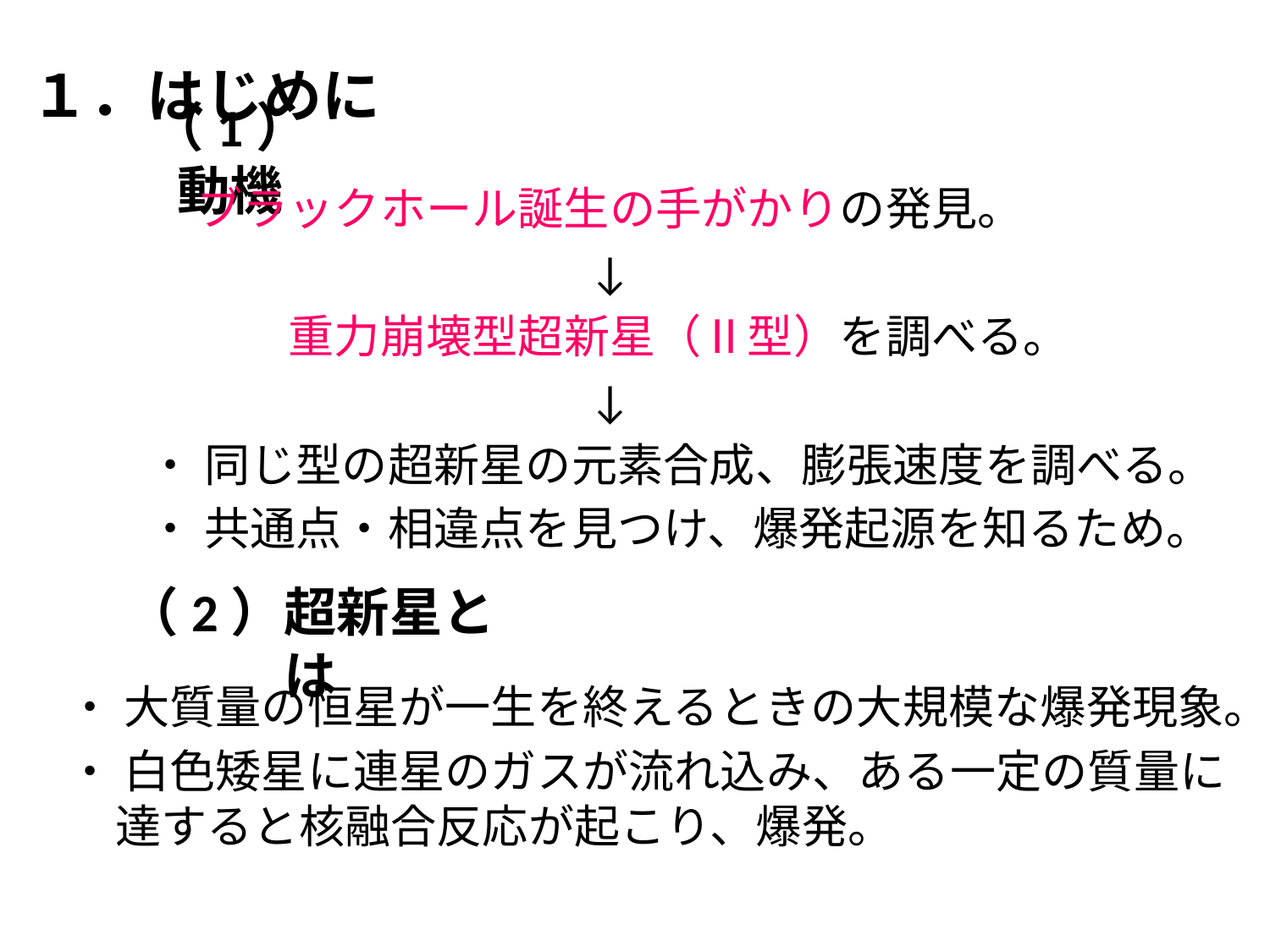

１．はじめに

ブラックホール誕生の手がかりの発見。
↓
　　　重力崩壊型超新星（Ⅱ型）を調べる。
↓
            ・ 同じ型の超新星の元素合成、膨張速度を調べる。
            ・ 共通点・相違点を見つけ、爆発起源を知るため。
（1）動機
（2）超新星とは
・ 大質量の恒星が一生を終えるときの大規模な爆発現象。
・ 白色矮星に連星のガスが流れ込み、ある一定の質量に達すると核融合反応が起こり、爆発。